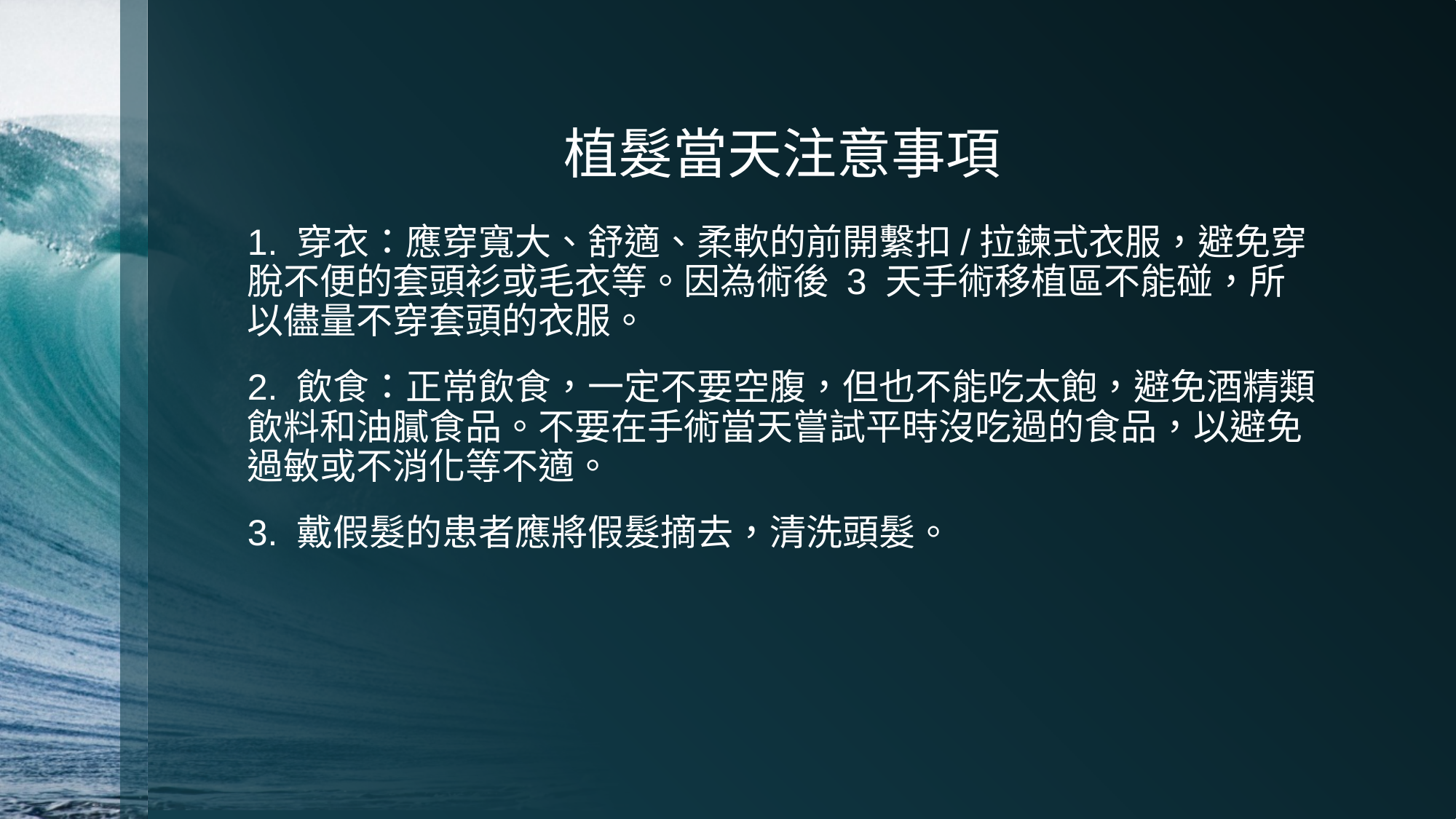

# 植髮當天注意事項
1. 穿衣：應穿寬大、舒適、柔軟的前開繫扣/拉鍊式衣服，避免穿脫不便的套頭衫或毛衣等。因為術後 3 天手術移植區不能碰，所以儘量不穿套頭的衣服。
2. 飲食：正常飲食，一定不要空腹，但也不能吃太飽，避免酒精類飲料和油膩食品。不要在手術當天嘗試平時沒吃過的食品，以避免過敏或不消化等不適。
3. 戴假髮的患者應將假髮摘去，清洗頭髮。